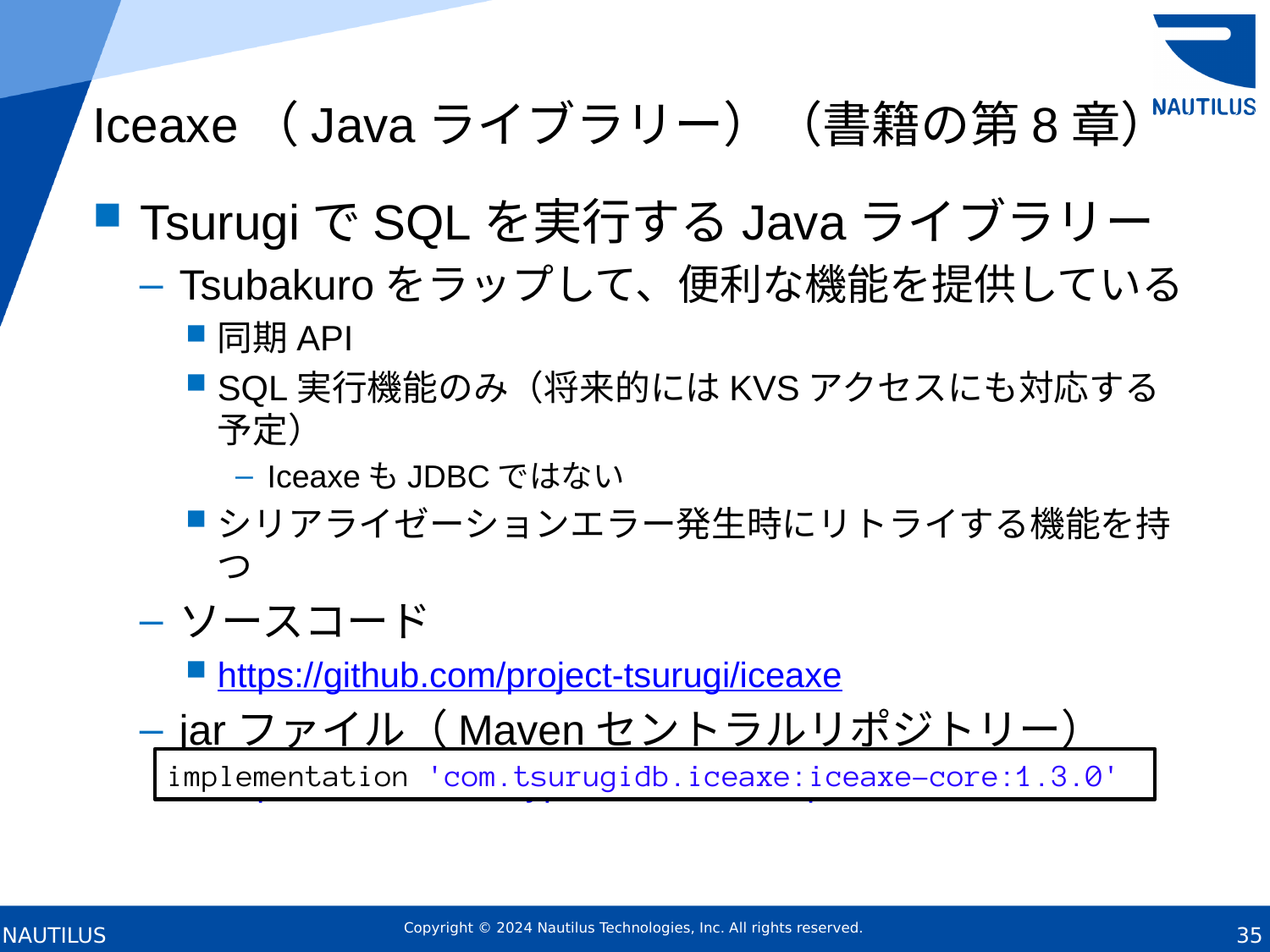

# Iceaxe（Javaライブラリー）（書籍の第8章）
TsurugiでSQLを実行するJavaライブラリー
Tsubakuroをラップして、便利な機能を提供している
同期API
SQL実行機能のみ（将来的にはKVSアクセスにも対応する予定）
IceaxeもJDBCではない
シリアライゼーションエラー発生時にリトライする機能を持つ
ソースコード
https://github.com/project-tsurugi/iceaxe
jarファイル（Mavenセントラルリポジトリー）
https://central.sonatype.com/search?q=iceaxe-core

implementation 'com.tsurugidb.iceaxe:iceaxe-core:1.3.0'